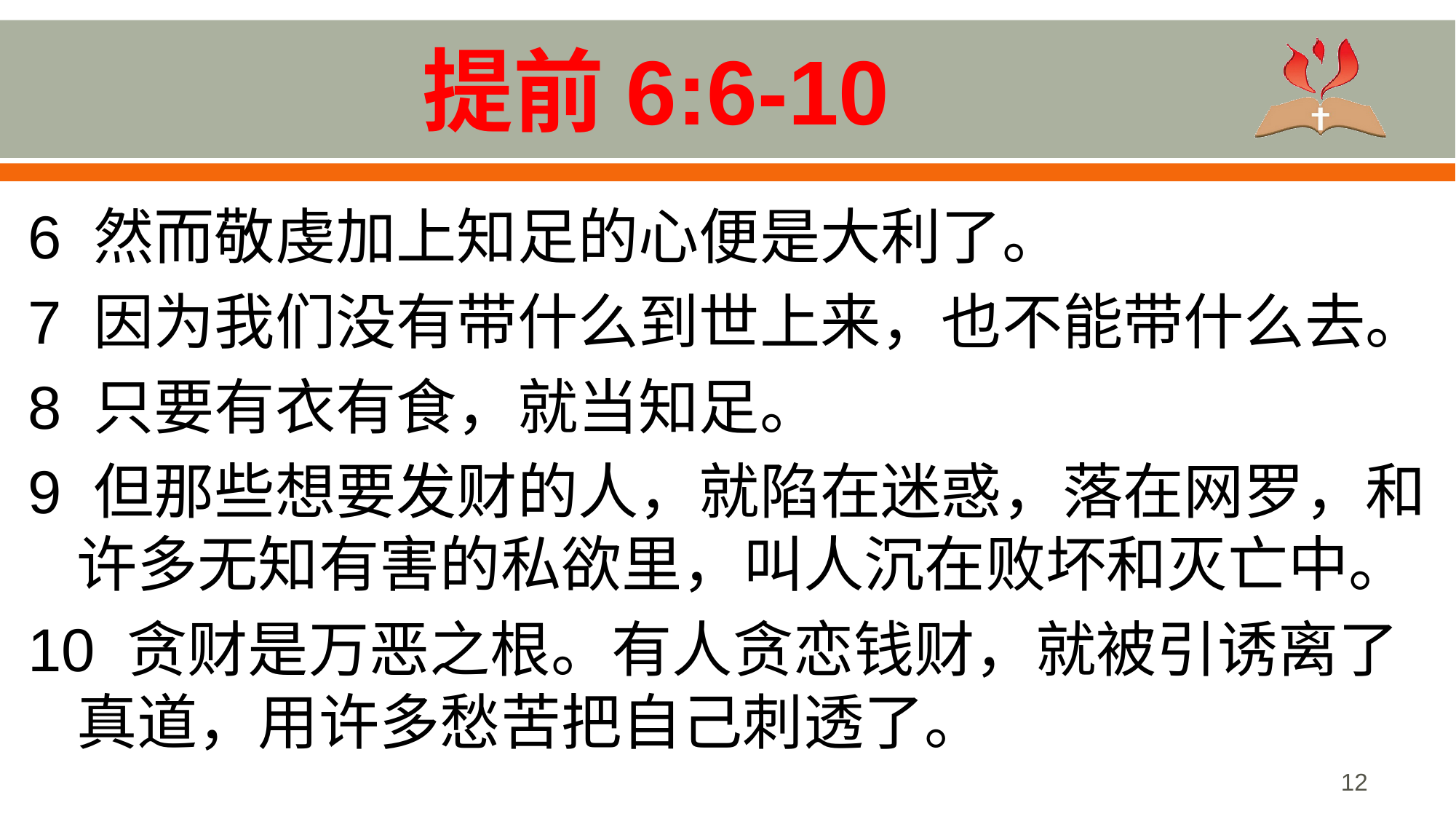

# 提前6:6-10
6 然而敬虔加上知足的心便是大利了。
7 因为我们没有带什么到世上来，也不能带什么去。
8 只要有衣有食，就当知足。
9 但那些想要发财的人，就陷在迷惑，落在网罗，和许多无知有害的私欲里，叫人沉在败坏和灭亡中。
10 贪财是万恶之根。有人贪恋钱财，就被引诱离了真道，用许多愁苦把自己刺透了。
12